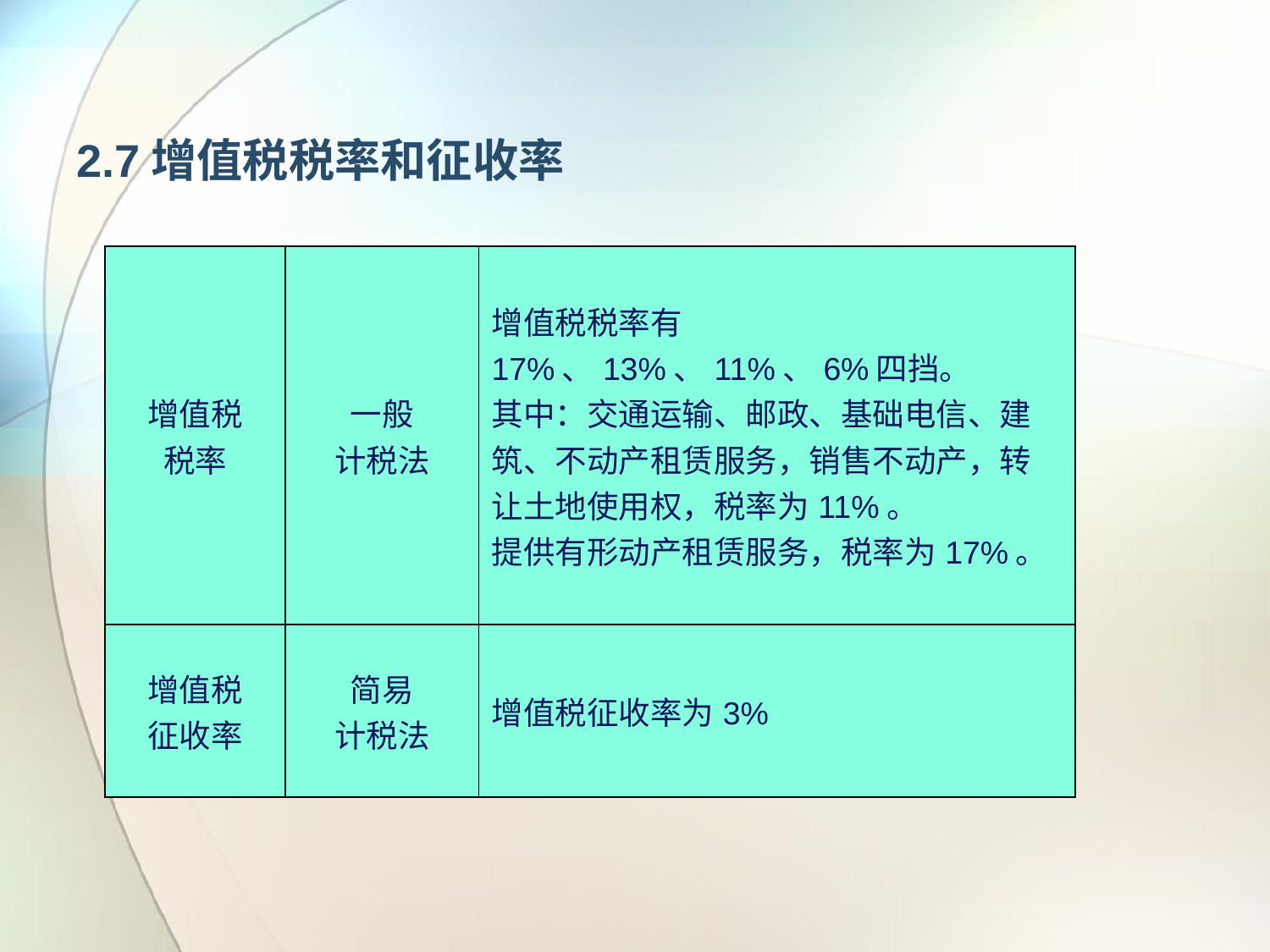

# 2.7增值税税率和征收率

| 增值税 税率 | 一般 计税法 | 增值税税率有17%、13%、11%、6%四挡。 其中：交通运输、邮政、基础电信、建筑、不动产租赁服务，销售不动产，转让土地使用权，税率为11%。 提供有形动产租赁服务，税率为17%。 |
| --- | --- | --- |
| 增值税 征收率 | 简易 计税法 | 增值税征收率为3% |